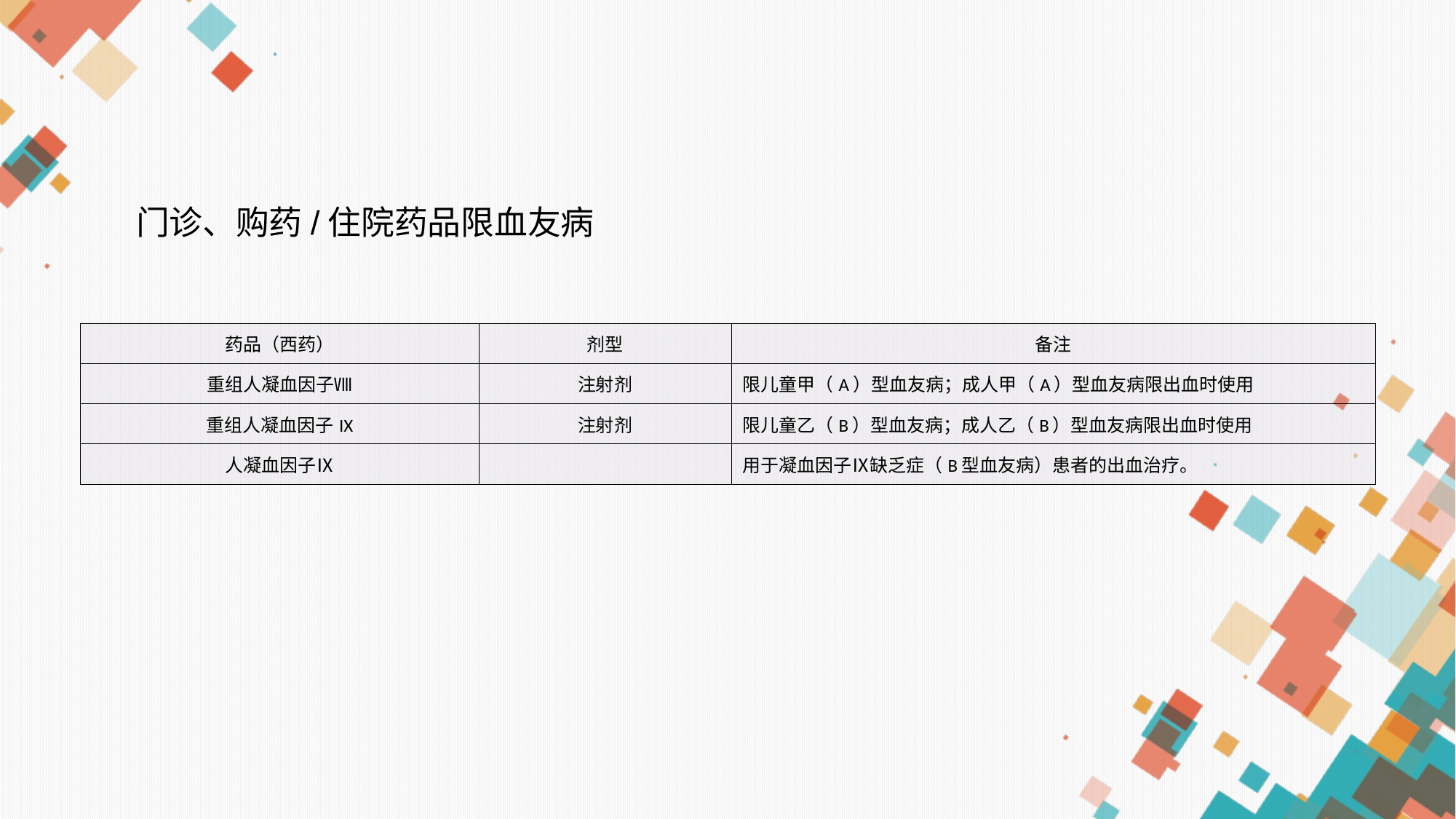

门诊、购药/住院药品限血友病
| 药品（西药） | 剂型 | 备注 |
| --- | --- | --- |
| 重组人凝血因子Ⅷ | 注射剂 | 限儿童甲（A）型血友病；成人甲（A）型血友病限出血时使用 |
| 重组人凝血因子IX | 注射剂 | 限儿童乙（B）型血友病；成人乙（B）型血友病限出血时使用 |
| 人凝血因子Ⅸ |  | 用于凝血因子Ⅸ缺乏症（B型血友病）患者的出血治疗。 |